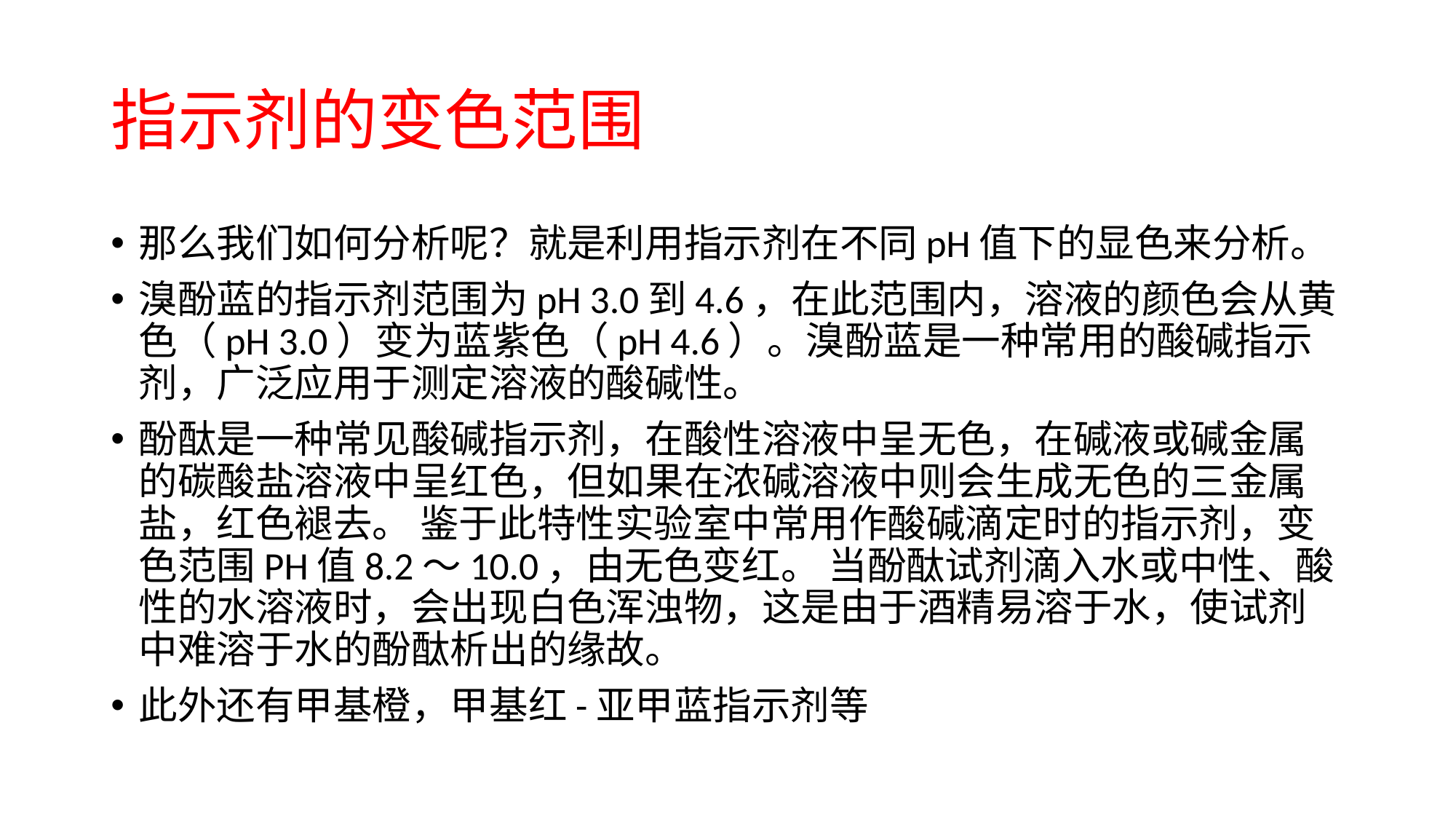

# 指示剂的变色范围
那么我们如何分析呢？就是利用指示剂在不同pH值下的显色来分析。
溴酚蓝的指示剂范围为pH 3.0到4.6，在此范围内，溶液的颜色会从黄色（pH 3.0）变为蓝紫色（pH 4.6）。溴酚蓝是一种常用的酸碱指示剂，广泛应用于测定溶液的酸碱性。
酚酞是一种常见酸碱指示剂，在酸性溶液中呈无色，在碱液或碱金属的碳酸盐溶液中呈红色，但如果在浓碱溶液中则会生成无色的三金属盐，红色褪去。 鉴于此特性实验室中常用作酸碱滴定时的指示剂，变色范围PH值8.2～10.0，由无色变红。 当酚酞试剂滴入水或中性、酸性的水溶液时，会出现白色浑浊物，这是由于酒精易溶于水，使试剂中难溶于水的酚酞析出的缘故。
此外还有甲基橙，甲基红-亚甲蓝指示剂等